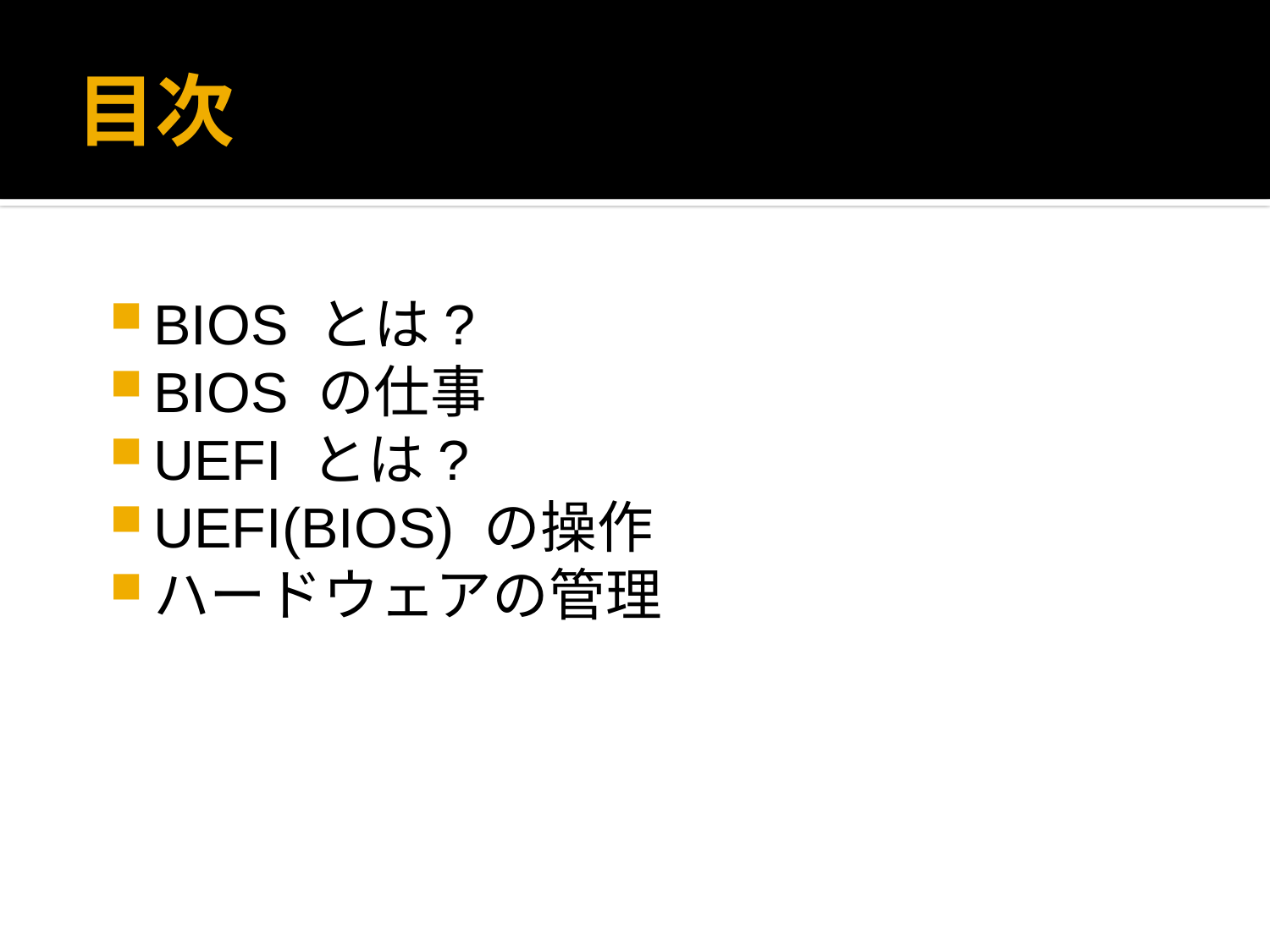

# 目次
BIOS とは?
BIOS の仕事
UEFI とは?
UEFI(BIOS) の操作
ハードウェアの管理